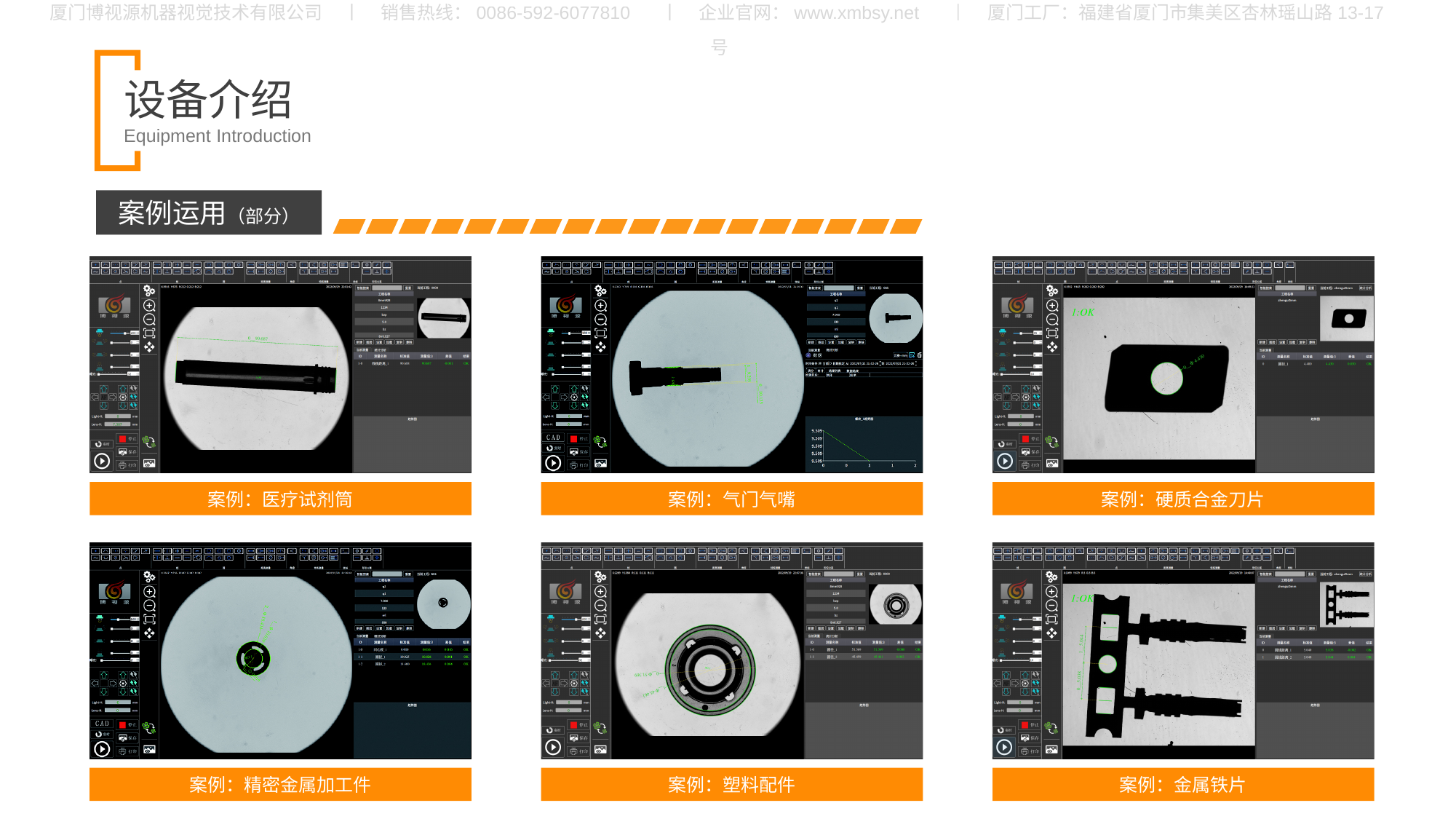

案例运用（部分）

案例：医疗试剂筒

案例：精密金属加工件

案例：气门气嘴

案例：塑料配件

案例：硬质合金刀片

案例：金属铁片